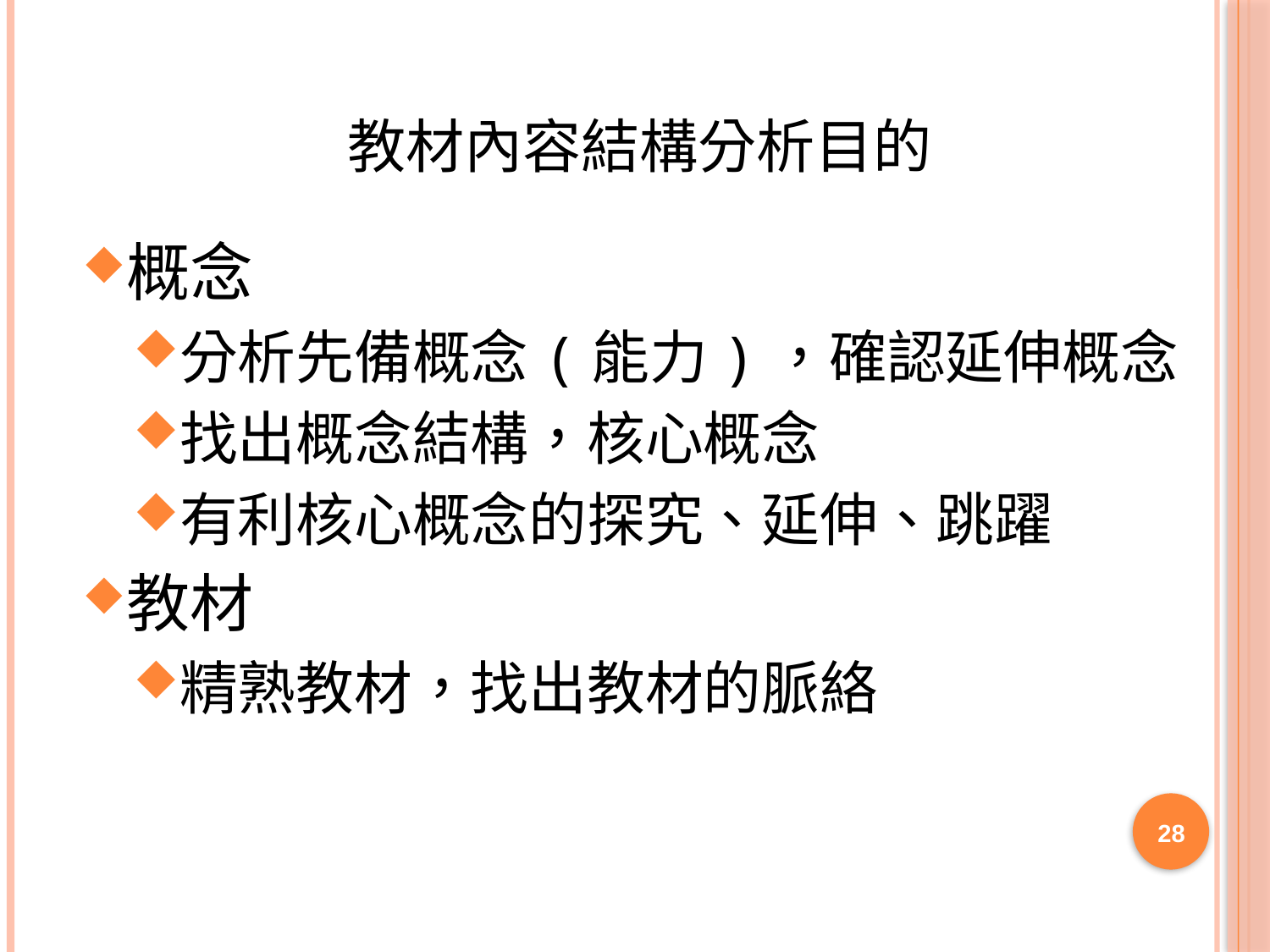

# 教材內容結構分析目的
概念
分析先備概念(能力)，確認延伸概念
找出概念結構，核心概念
有利核心概念的探究、延伸、跳躍
教材
精熟教材，找出教材的脈絡

28